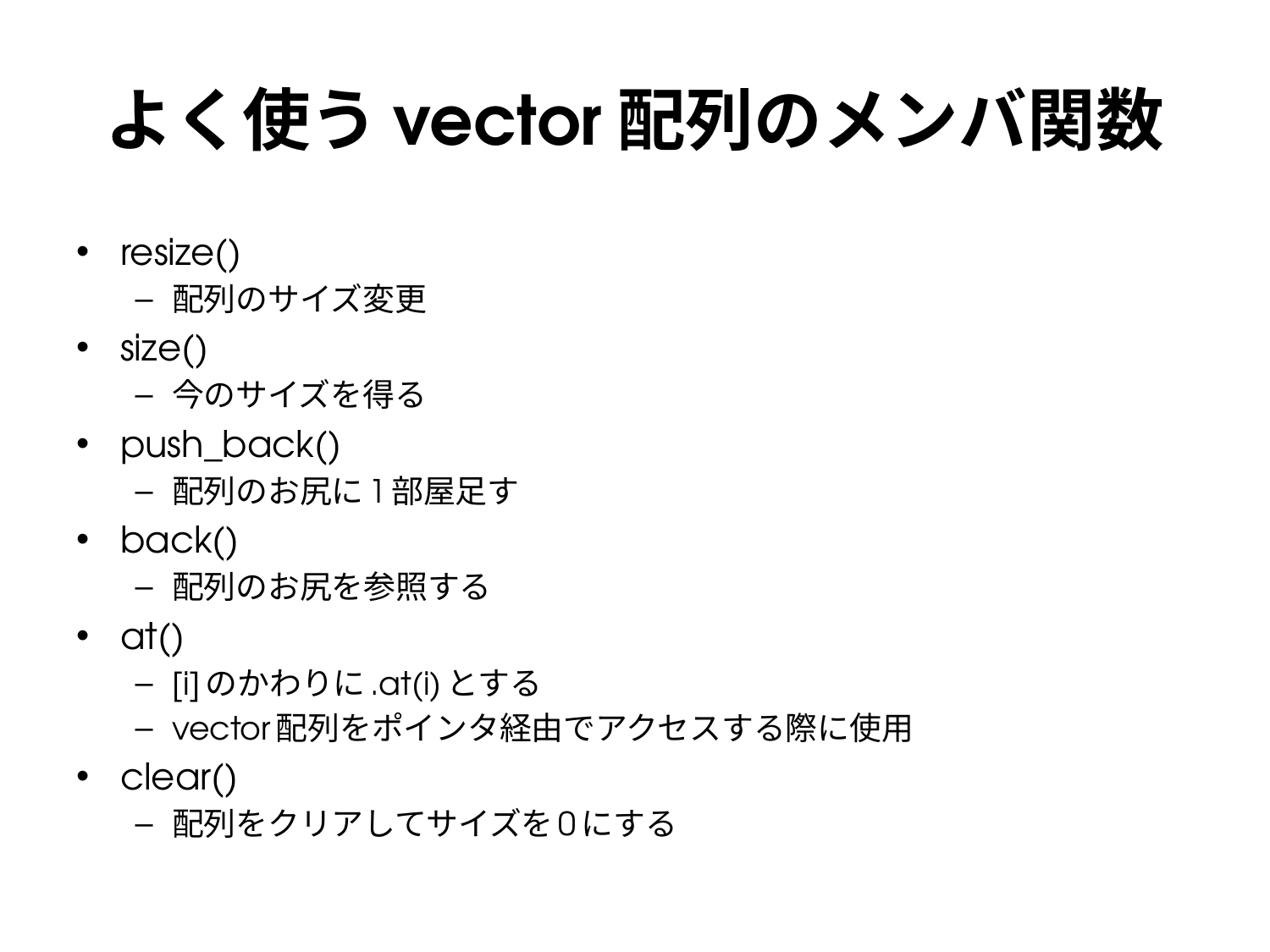

# よく使うvector配列のメンバ関数
resize()
配列のサイズ変更
size()
今のサイズを得る
push_back()
配列のお尻に1部屋足す
back()
配列のお尻を参照する
at()
[i]のかわりに.at(i)とする
vector配列をポインタ経由でアクセスする際に使用
clear()
配列をクリアしてサイズを0にする